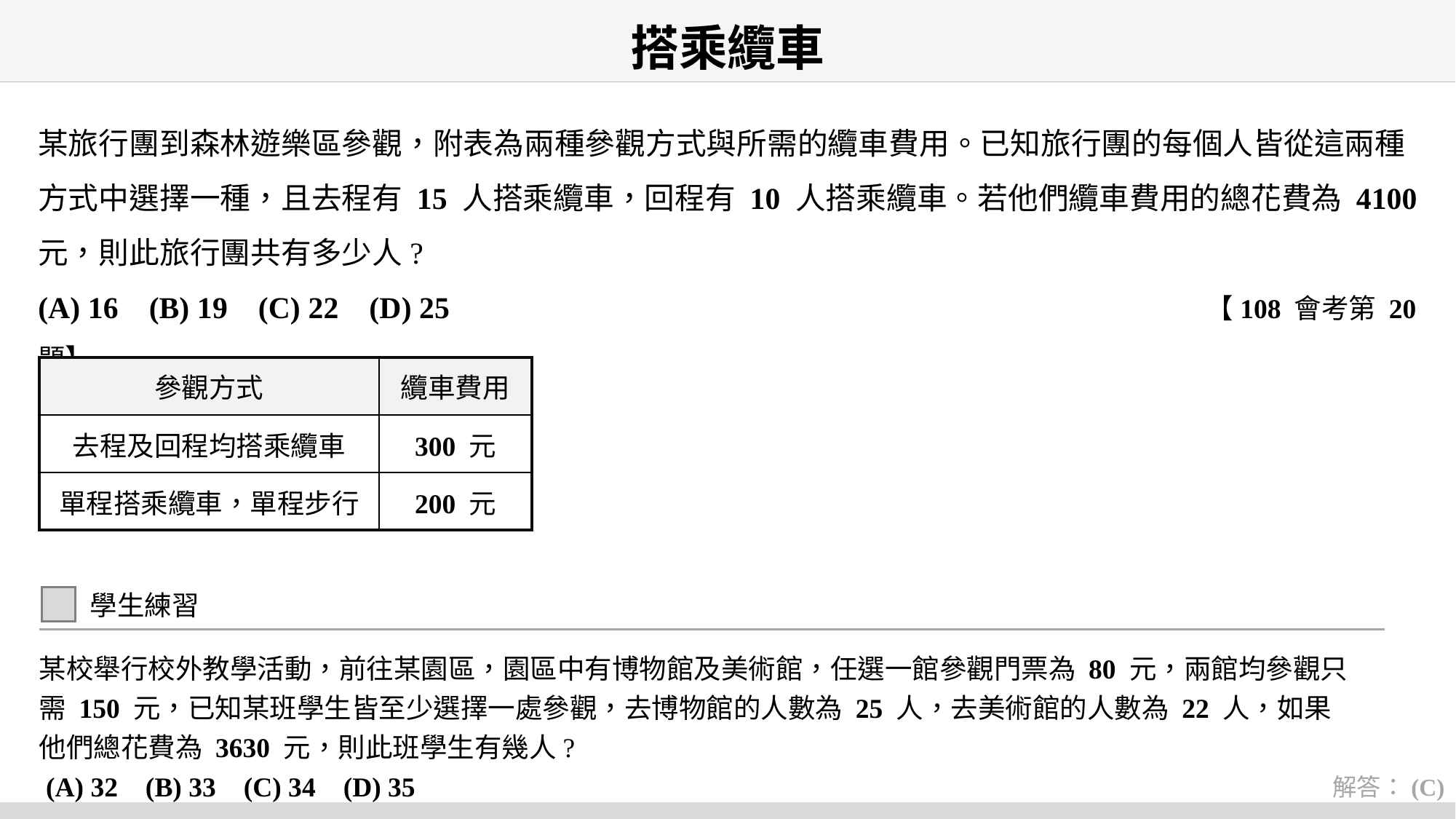

# 搭乘纜車
某旅行團到森林遊樂區參觀，附表為兩種參觀方式與所需的纜車費用。已知旅行團的每個人皆從這兩種方式中選擇一種，且去程有 15 人搭乘纜車，回程有 10 人搭乘纜車。若他們纜車費用的總花費為 4100 元，則此旅行團共有多少人?
(A) 16    (B) 19    (C) 22    (D) 25                                                                                                  【108 會考第 20 題】
| 參觀方式 | 纜車費用 |
| --- | --- |
| 去程及回程均搭乘纜車 | 300 元 |
| 單程搭乘纜車，單程步行 | 200 元 |
學生練習

某校舉行校外教學活動，前往某園區，園區中有博物館及美術館，任選一館參觀門票為 80 元，兩館均參觀只需 150 元，已知某班學生皆至少選擇一處參觀，去博物館的人數為 25 人，去美術館的人數為 22 人，如果他們總花費為 3630 元，則此班學生有幾人?
 (A) 32    (B) 33    (C) 34    (D) 35
解答：(C)